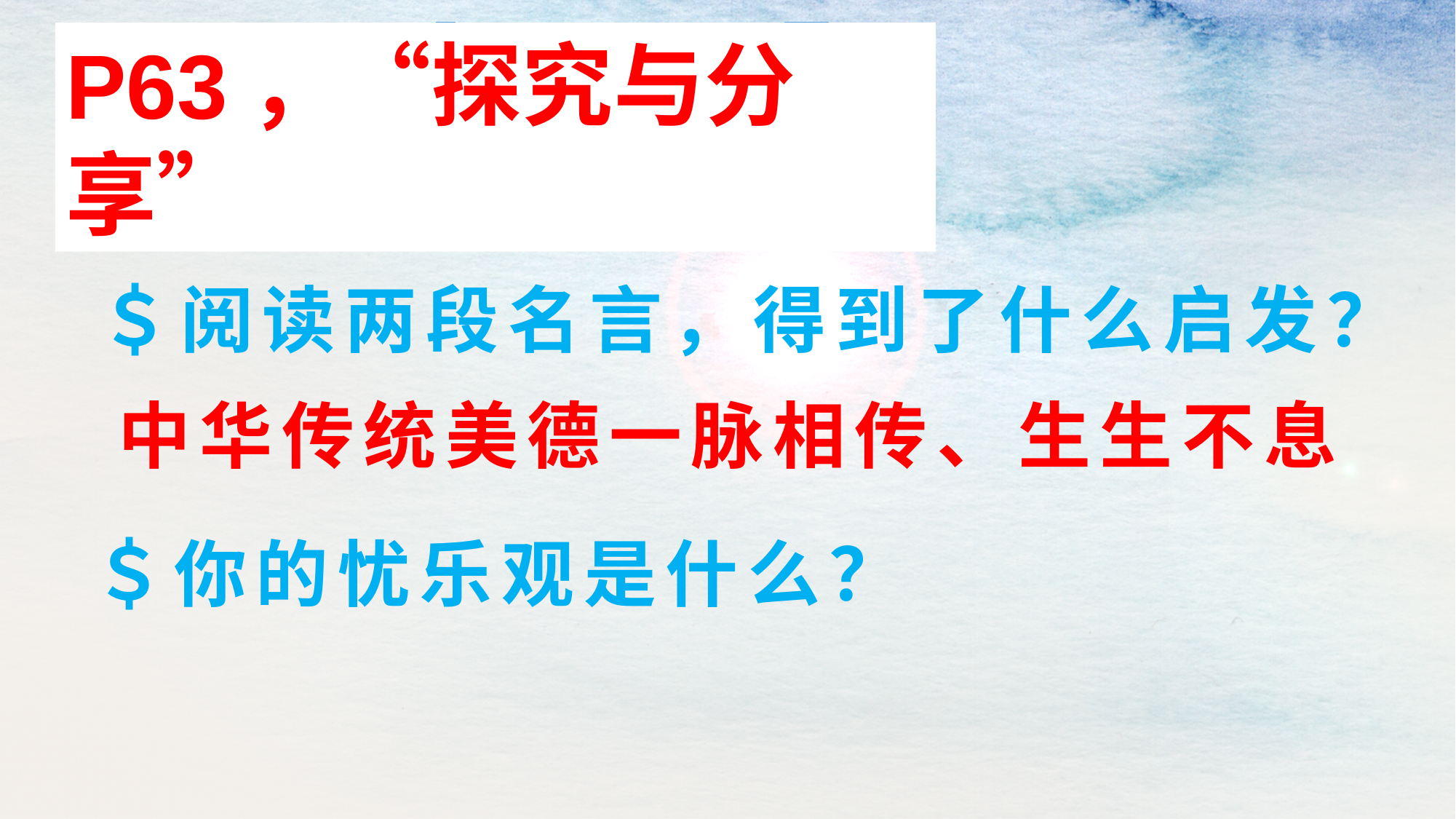

P63，“探究与分享”

  ＄阅读两段名言，得到了什么启发？
   中华传统美德一脉相传、生生不息
  ＄你的忧乐观是什么？